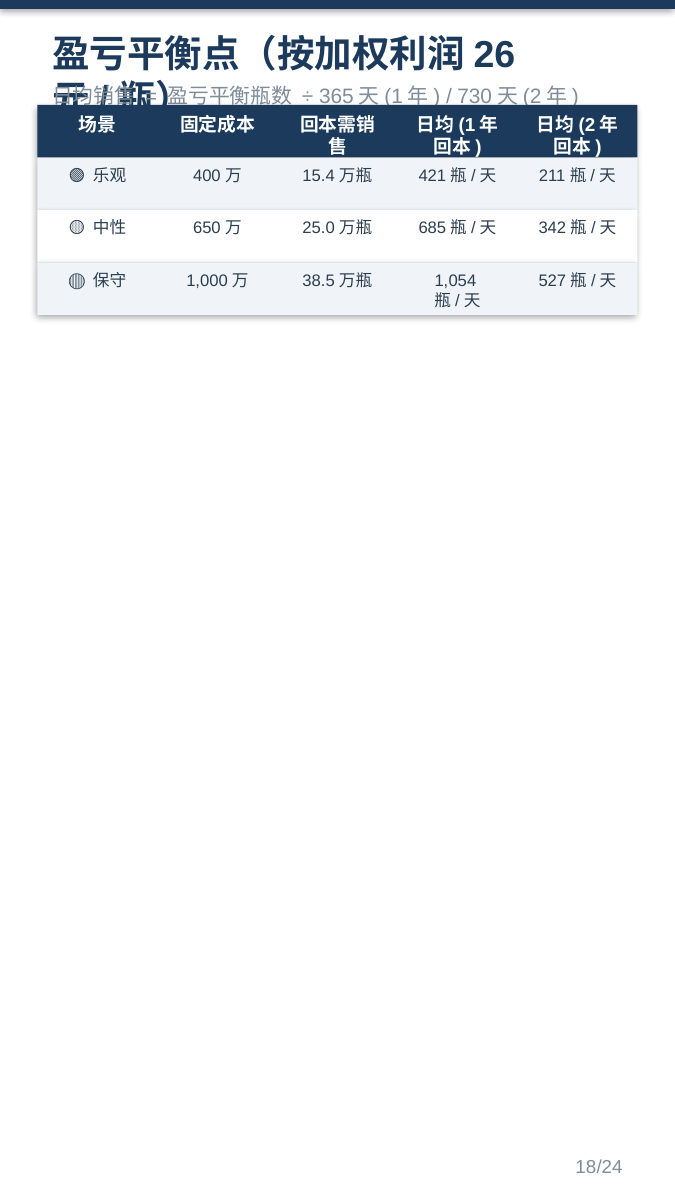

盈亏平衡点（按加权利润26元/瓶）
日均销售 = 盈亏平衡瓶数 ÷ 365天(1年) / 730天(2年)

场景
固定成本
回本需销售
日均(1年回本)
日均(2年回本)

🟢 乐观
400万
15.4万瓶
421瓶/天
211瓶/天

🟡 中性
650万
25.0万瓶
685瓶/天
342瓶/天

🔴 保守
1,000万
38.5万瓶
1,054瓶/天
527瓶/天
18/24